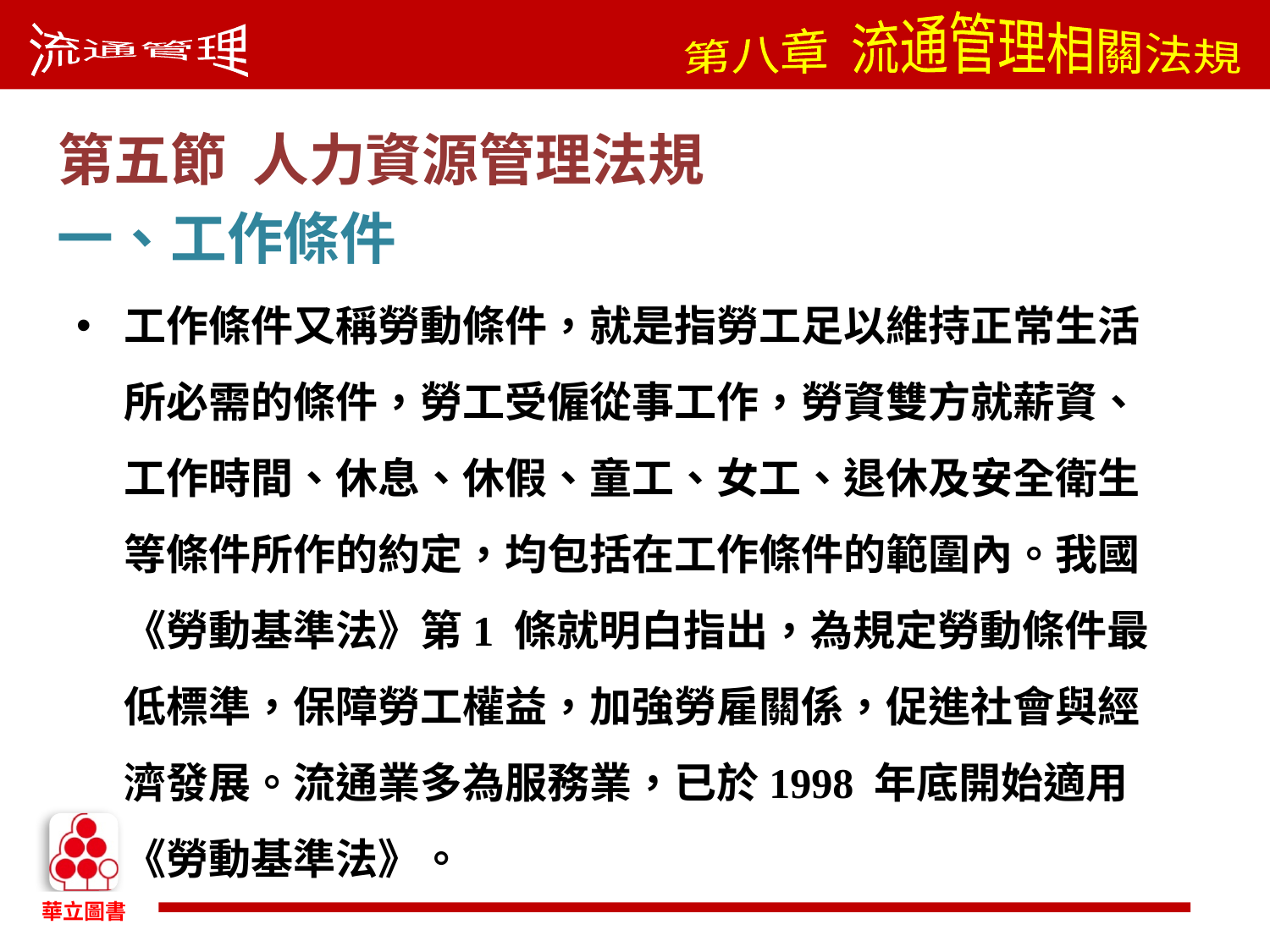

第五節  人力資源管理法規
一、工作條件
工作條件又稱勞動條件，就是指勞工足以維持正常生活所必需的條件，勞工受僱從事工作，勞資雙方就薪資、工作時間、休息、休假、童工、女工、退休及安全衛生等條件所作的約定，均包括在工作條件的範圍內。我國《勞動基準法》第1 條就明白指出，為規定勞動條件最低標準，保障勞工權益，加強勞雇關係，促進社會與經濟發展。流通業多為服務業，已於1998 年底開始適用《勞動基準法》。